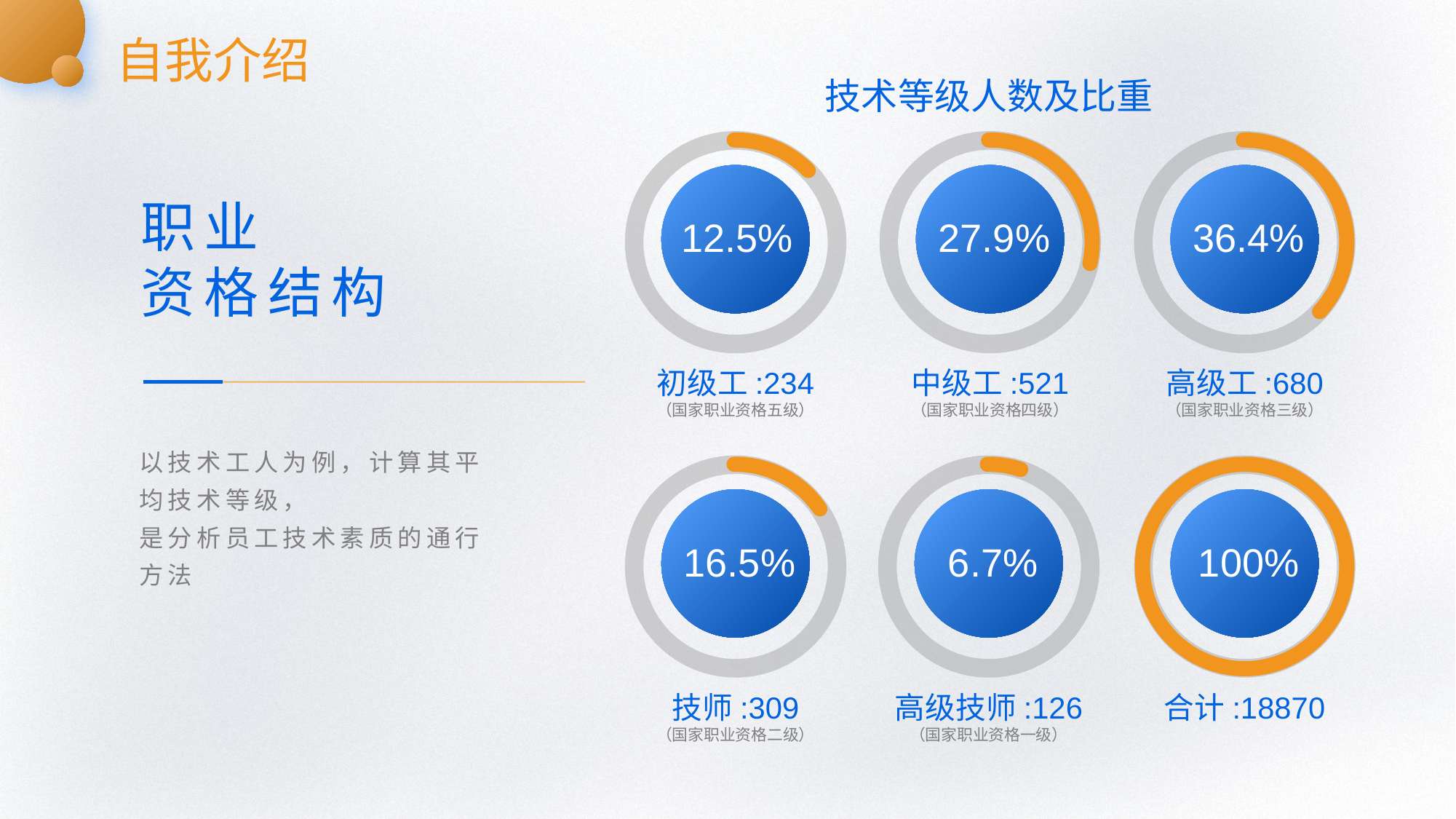

自我介绍
技术等级人数及比重

12.5%

27.9%

36.4%
职业
资格结构
初级工:234
（国家职业资格五级）
中级工:521
（国家职业资格四级）
高级工:680
（国家职业资格三级）
以技术工人为例，计算其平均技术等级，
是分析员工技术素质的通行方法

16.5%

6.7%

100%
技师:309
（国家职业资格二级）
高级技师:126
（国家职业资格一级）
合计:18870